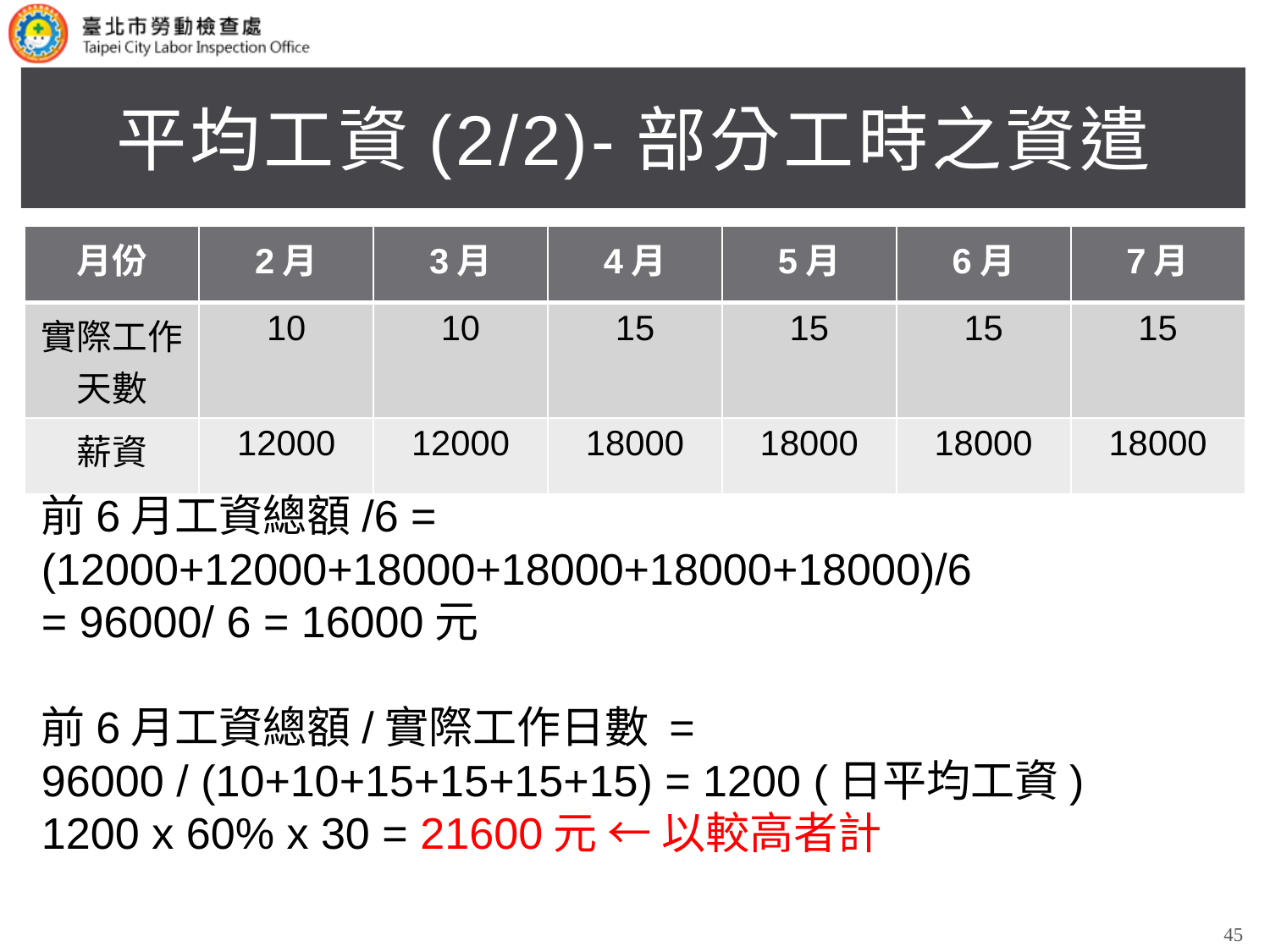

# 平均工資(2/2)-部分工時之資遣
| 月份 | 2月 | 3月 | 4月 | 5月 | 6月 | 7月 |
| --- | --- | --- | --- | --- | --- | --- |
| 實際工作天數 | 10 | 10 | 15 | 15 | 15 | 15 |
| 薪資 | 12000 | 12000 | 18000 | 18000 | 18000 | 18000 |

前6月工資總額/6 =  (12000+12000+18000+18000+18000+18000)/6
= 96000/ 6 = 16000元

前6月工資總額/實際工作日數 =
96000 / (10+10+15+15+15+15) = 1200 (日平均工資)
1200 x 60% x 30 = 21600元 ← 以較高者計

45